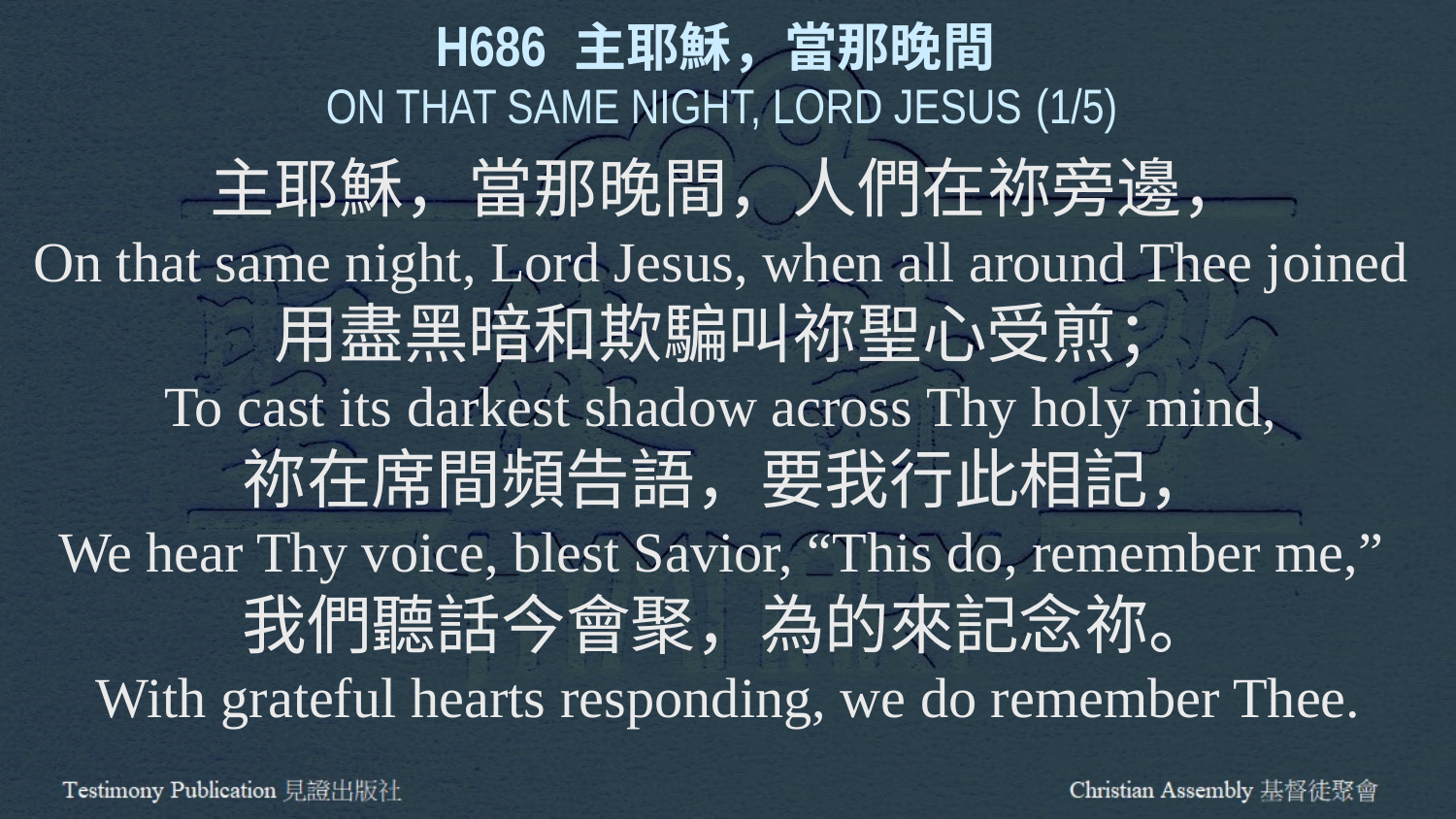

H686 主耶穌，當那晚間
ON THAT SAME NIGHT, LORD JESUS (1/5)
主耶穌，當那晚間，人們在祢旁邊，
On that same night, Lord Jesus, when all around Thee joined
用盡黑暗和欺騙叫祢聖心受煎；
To cast its darkest shadow across Thy holy mind,
祢在席間頻告語，要我行此相記，
We hear Thy voice, blest Savior, “This do, remember me,”
我們聽話今會聚，為的來記念祢。
With grateful hearts responding, we do remember Thee.